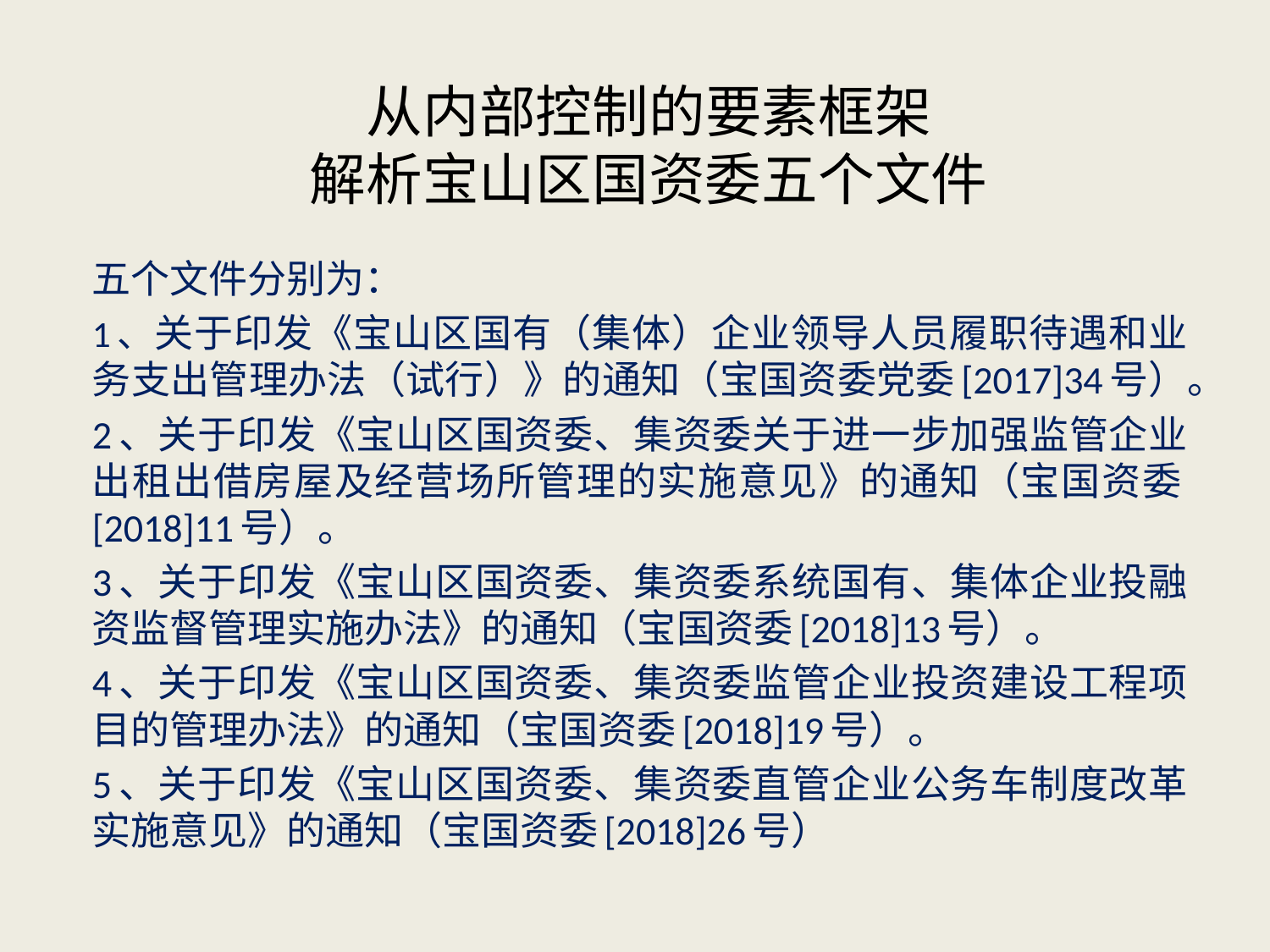

# 从内部控制的要素框架 解析宝山区国资委五个文件
五个文件分别为：
1、关于印发《宝山区国有（集体）企业领导人员履职待遇和业务支出管理办法（试行）》的通知（宝国资委党委[2017]34号）。
2、关于印发《宝山区国资委、集资委关于进一步加强监管企业出租出借房屋及经营场所管理的实施意见》的通知（宝国资委[2018]11号）。
3、关于印发《宝山区国资委、集资委系统国有、集体企业投融资监督管理实施办法》的通知（宝国资委[2018]13号）。
4、关于印发《宝山区国资委、集资委监管企业投资建设工程项目的管理办法》的通知（宝国资委[2018]19号）。
5、关于印发《宝山区国资委、集资委直管企业公务车制度改革实施意见》的通知（宝国资委[2018]26号）